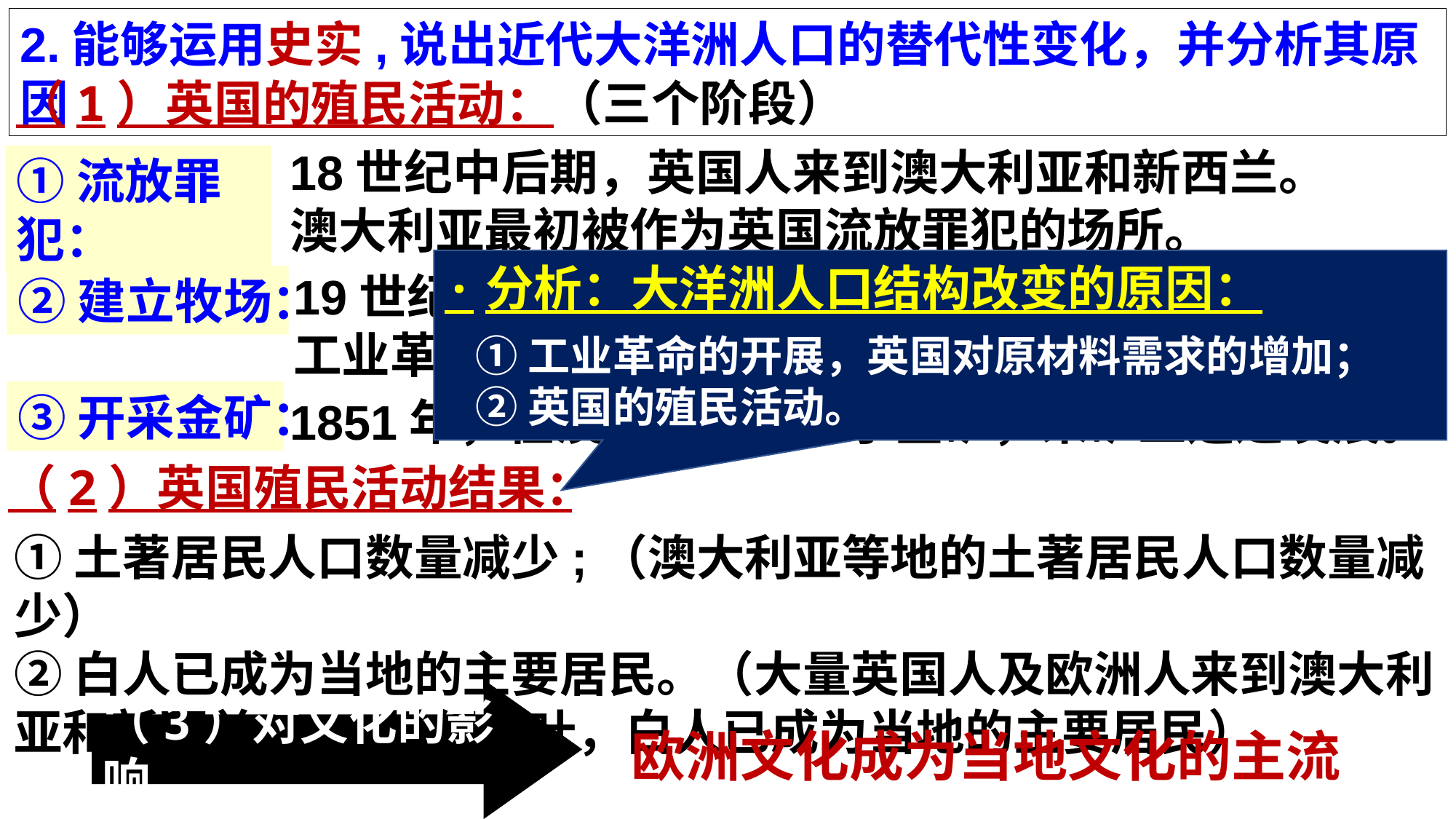

2.能够运用史实,说出近代大洋洲人口的替代性变化，并分析其原因
（1）英国的殖民活动：（三个阶段）
18世纪中后期，英国人来到澳大利亚和新西兰。澳大利亚最初被作为英国流放罪犯的场所。
①流放罪犯：
·分析：大洋洲人口结构改变的原因：

19世纪，英国人开始在澳大利亚建立牧场。（背景：工业革命的开展，英国对原材料需求的增加）
②建立牧场：
①工业革命的开展，英国对原材料需求的增加；
②英国的殖民活动。
③开采金矿：
1851年，在澳大利亚发现了金矿，采矿业迅速发展。
（2）英国殖民活动结果：
①土著居民人口数量减少;（澳大利亚等地的土著居民人口数量减少）
②白人已成为当地的主要居民。（大量英国人及欧洲人来到澳大利亚和新西兰。19世纪中叶，白人已成为当地的主要居民）
（3）对文化的影响
欧洲文化成为当地文化的主流